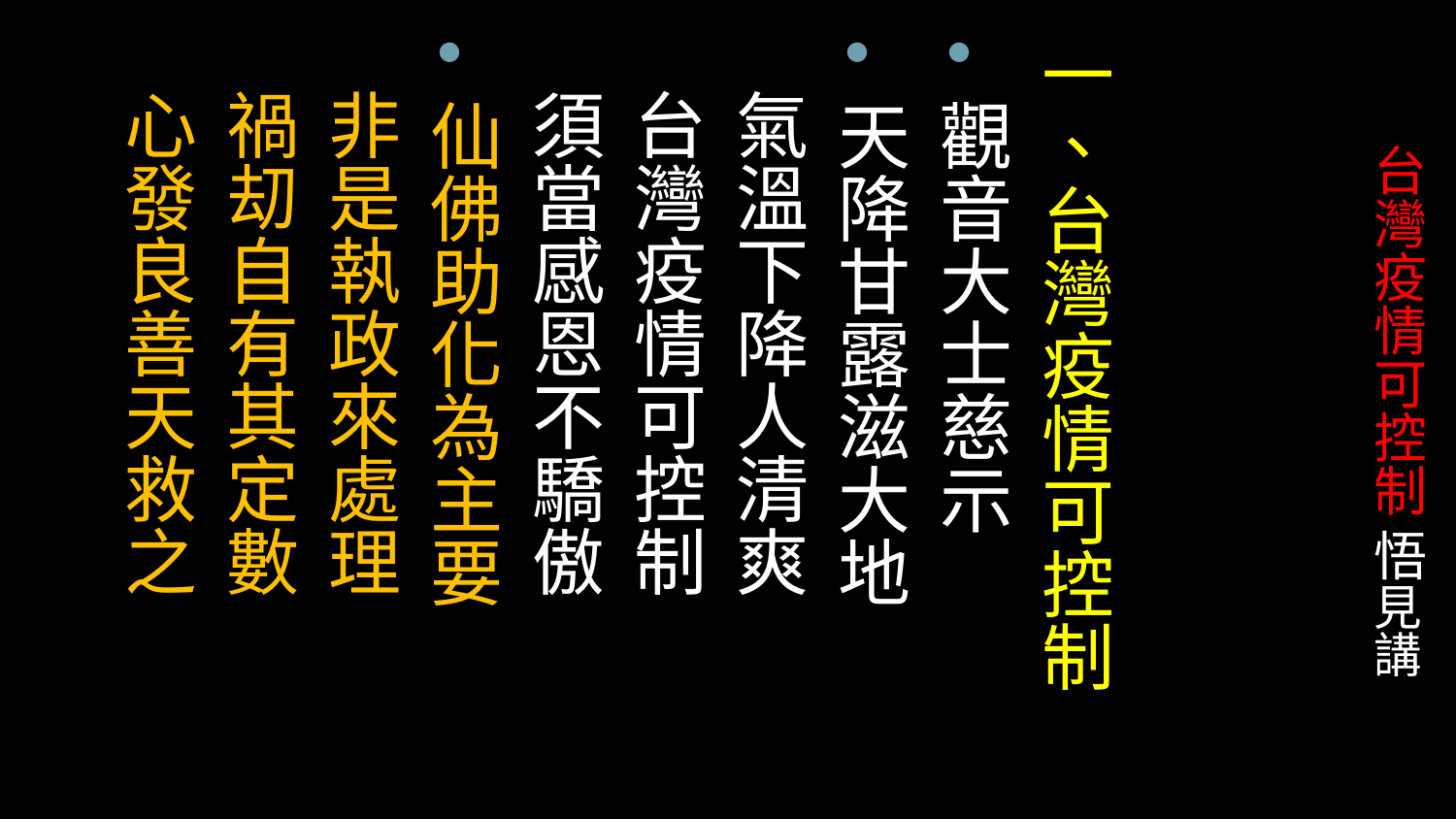

一、台灣疫情可控制
觀音大士慈示
天降甘露滋大地
  氣溫下降人清爽
  台灣疫情可控制
  須當感恩不驕傲
仙佛助化為主要
  非是執政來處理
  禍刧自有其定數
  心發良善天救之

# 台灣疫情可控制 悟見講